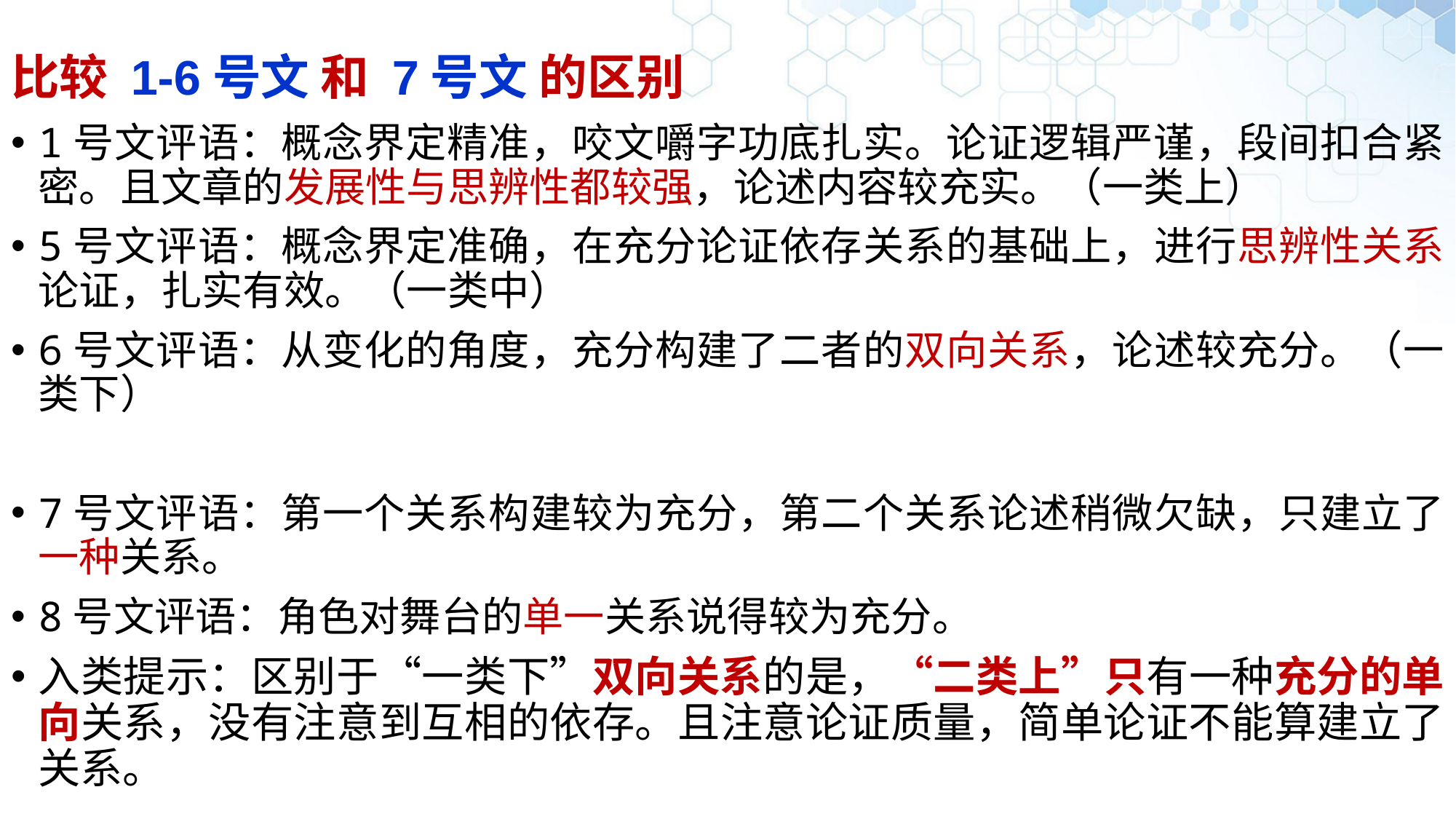

# 比较 1-6号文 和 7号文 的区别
1号文评语：概念界定精准，咬文嚼字功底扎实。论证逻辑严谨，段间扣合紧密。且文章的发展性与思辨性都较强，论述内容较充实。（一类上）
5号文评语：概念界定准确，在充分论证依存关系的基础上，进行思辨性关系论证，扎实有效。（一类中）
6号文评语：从变化的角度，充分构建了二者的双向关系，论述较充分。（一类下）

7号文评语：第一个关系构建较为充分，第二个关系论述稍微欠缺，只建立了一种关系。
8号文评语：角色对舞台的单一关系说得较为充分。
入类提示：区别于“一类下”双向关系的是，“二类上”只有一种充分的单向关系，没有注意到互相的依存。且注意论证质量，简单论证不能算建立了关系。